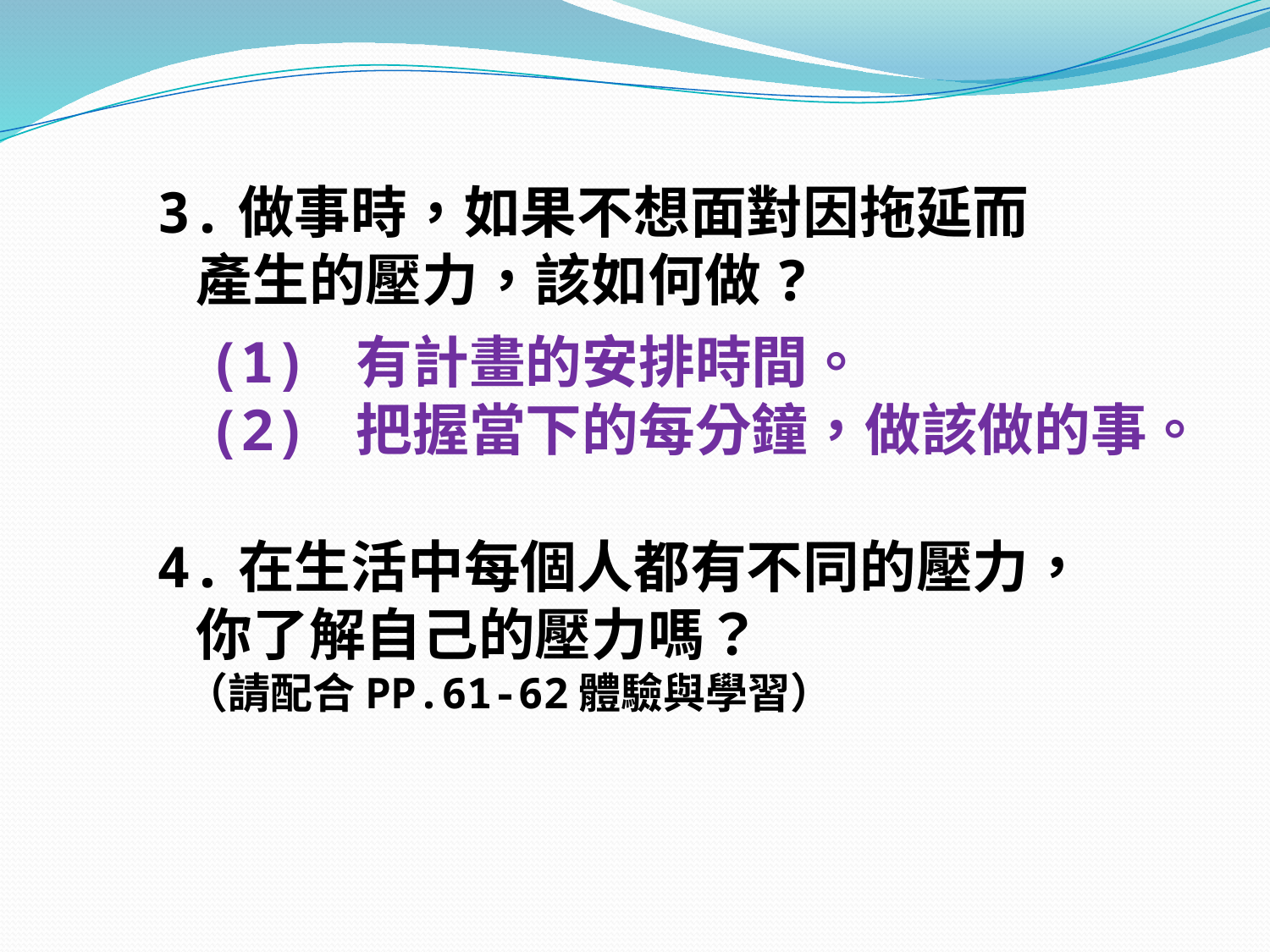

3.做事時，如果不想面對因拖延而
  產生的壓力，該如何做?
(1) 有計畫的安排時間。
(2) 把握當下的每分鐘，做該做的事。
4.在生活中每個人都有不同的壓力，
  你了解自己的壓力嗎？
  （請配合PP.61-62體驗與學習）